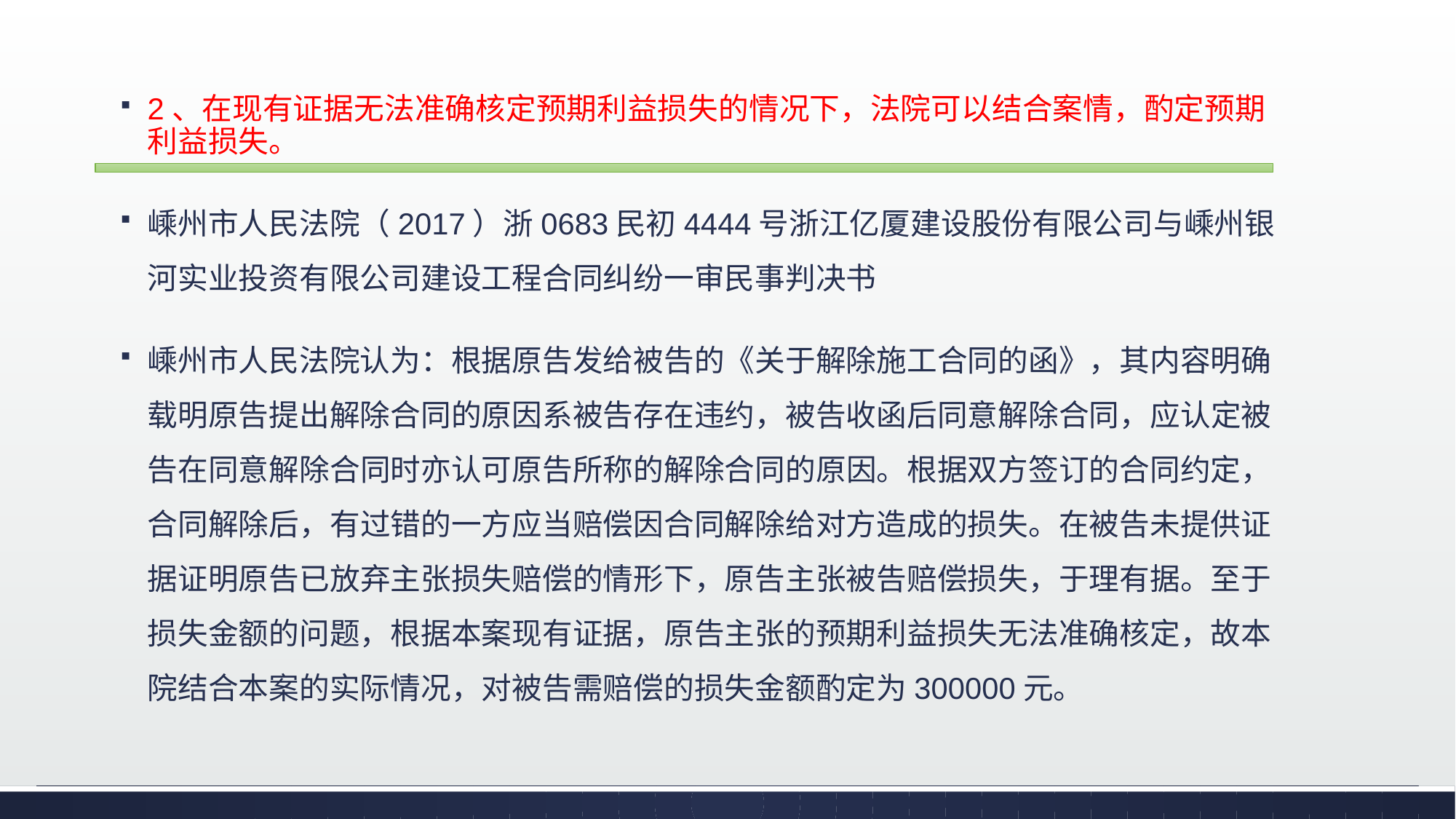

2、在现有证据无法准确核定预期利益损失的情况下，法院可以结合案情，酌定预期利益损失。
嵊州市人民法院（2017）浙0683民初4444号浙江亿厦建设股份有限公司与嵊州银河实业投资有限公司建设工程合同纠纷一审民事判决书
嵊州市人民法院认为：根据原告发给被告的《关于解除施工合同的函》，其内容明确载明原告提出解除合同的原因系被告存在违约，被告收函后同意解除合同，应认定被告在同意解除合同时亦认可原告所称的解除合同的原因。根据双方签订的合同约定，合同解除后，有过错的一方应当赔偿因合同解除给对方造成的损失。在被告未提供证据证明原告已放弃主张损失赔偿的情形下，原告主张被告赔偿损失，于理有据。至于损失金额的问题，根据本案现有证据，原告主张的预期利益损失无法准确核定，故本院结合本案的实际情况，对被告需赔偿的损失金额酌定为300000元。